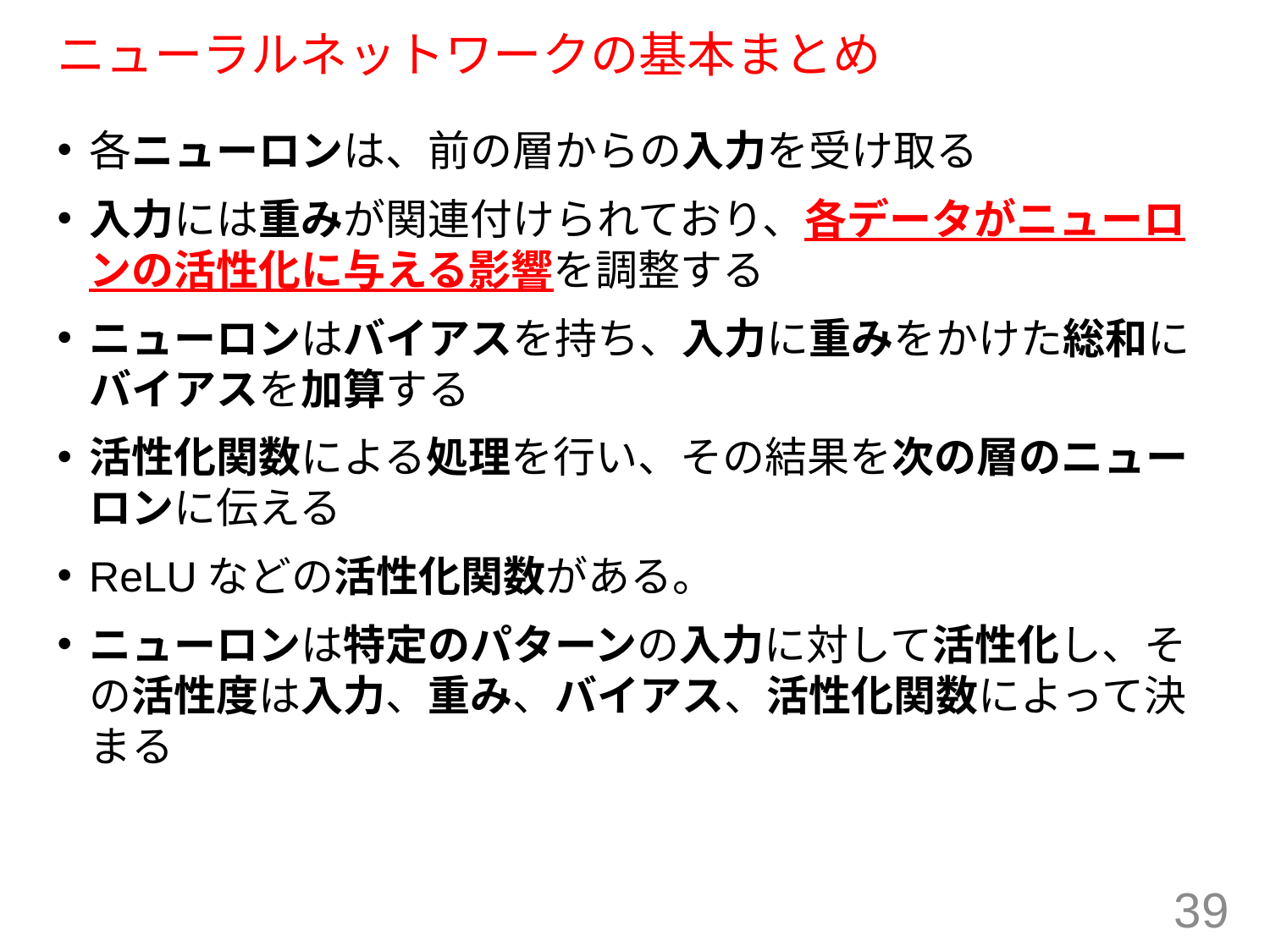

# ニューラルネットワークの基本まとめ
各ニューロンは、前の層からの入力を受け取る
入力には重みが関連付けられており、各データがニューロンの活性化に与える影響を調整する
ニューロンはバイアスを持ち、入力に重みをかけた総和にバイアスを加算する
活性化関数による処理を行い、その結果を次の層のニューロンに伝える
ReLUなどの活性化関数がある。
ニューロンは特定のパターンの入力に対して活性化し、その活性度は入力、重み、バイアス、活性化関数によって決まる
39